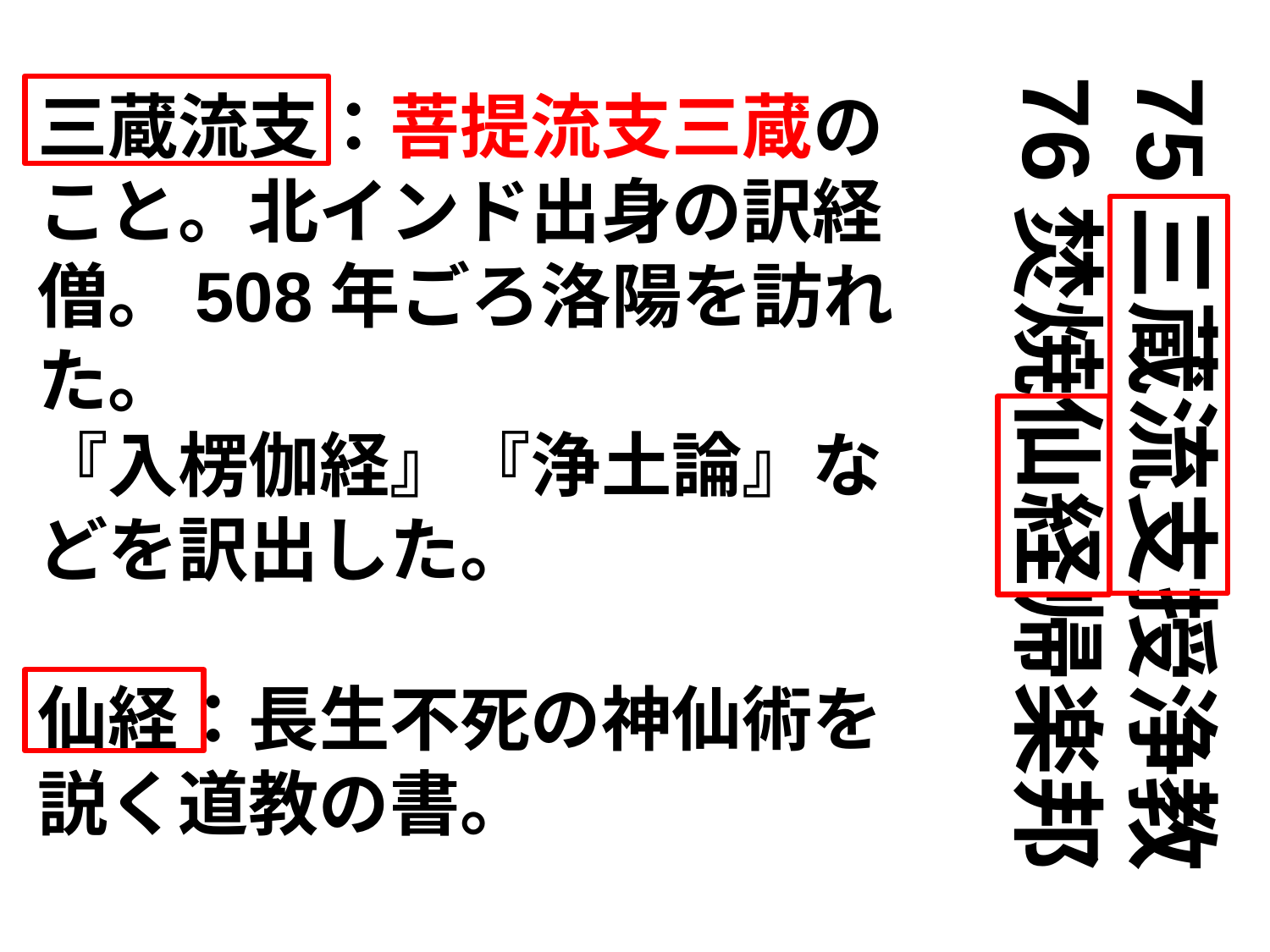

75三蔵流支授浄教
76焚焼仙経帰楽邦
三蔵流支：菩提流支三蔵のこと。北インド出身の訳経僧。508年ごろ洛陽を訪れた。
『入楞伽経』『浄土論』などを訳出した。

仙経：長生不死の神仙術を説く道教の書。